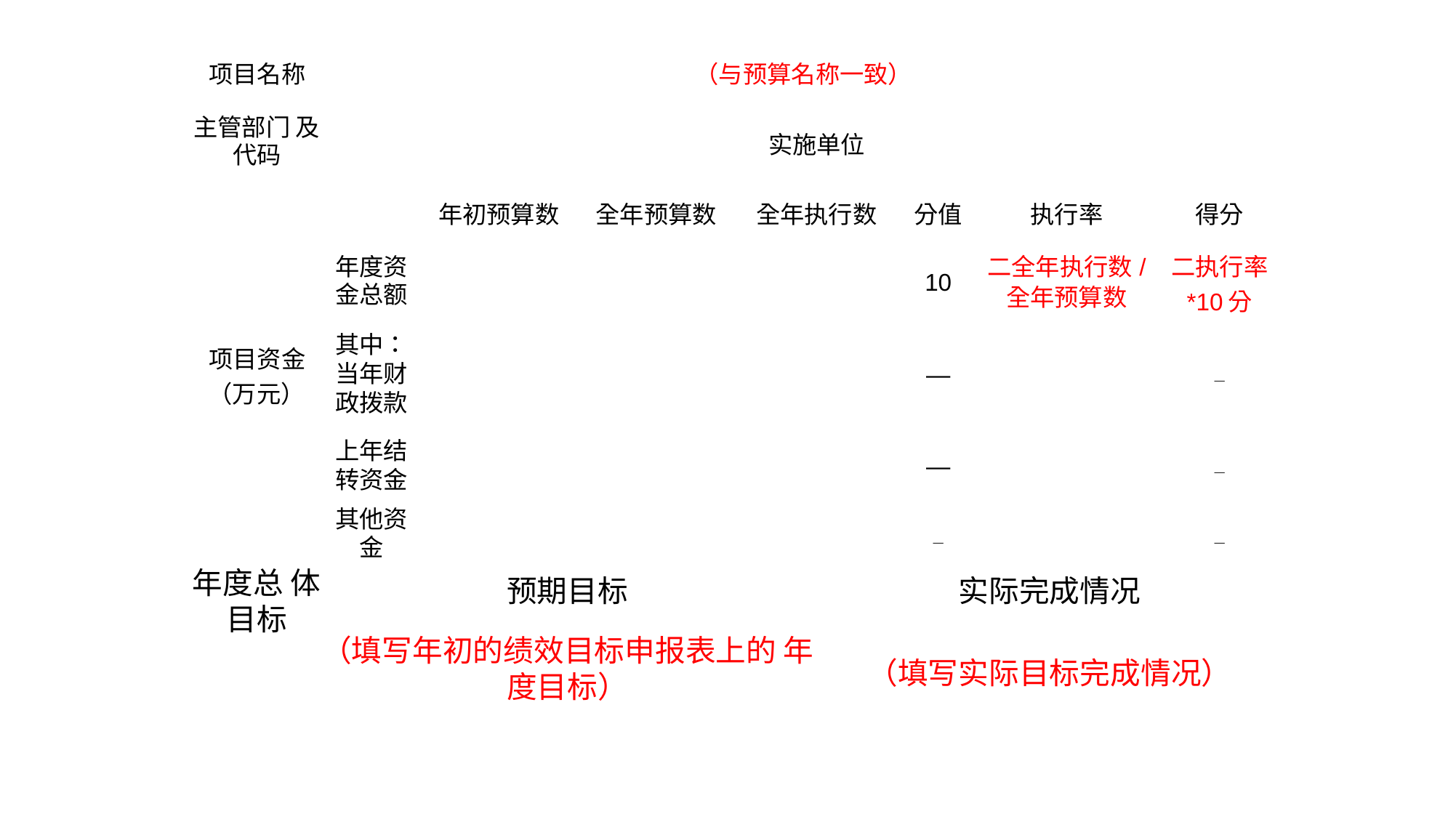

| 项目名称 | （与预算名称一致） |  |  |  |  |  |  |  |
| --- | --- | --- | --- | --- | --- | --- | --- | --- |
| 主管部门 及代码 |  |  |  | 实施单位 |  |  |  |  |
| 项目资金 （万元） |  | 年初预算数 | 全年预算数 | 全年执行数 |  | 分值 | 执行率 | 得分 |
|  | 年度资 金总额 |  |  |  |  | 10 | 二全年执行数/ 全年预算数 | 二执行率 \*10分 |
|  | 其中： 当年财 政拨款 |  |  |  |  | — |  | — |
|  | 上年结 转资金 |  |  |  |  | — |  | — |
|  | 其他资 金 |  |  |  |  | — |  | — |
| 年度总 体目标 | 预期目标 |  |  |  | 实际完成情况 |  |  |  |
|  | （填写年初的绩效目标申报表上的 年度目标） |  |  |  | （填写实际目标完成情况） |  |  |  |